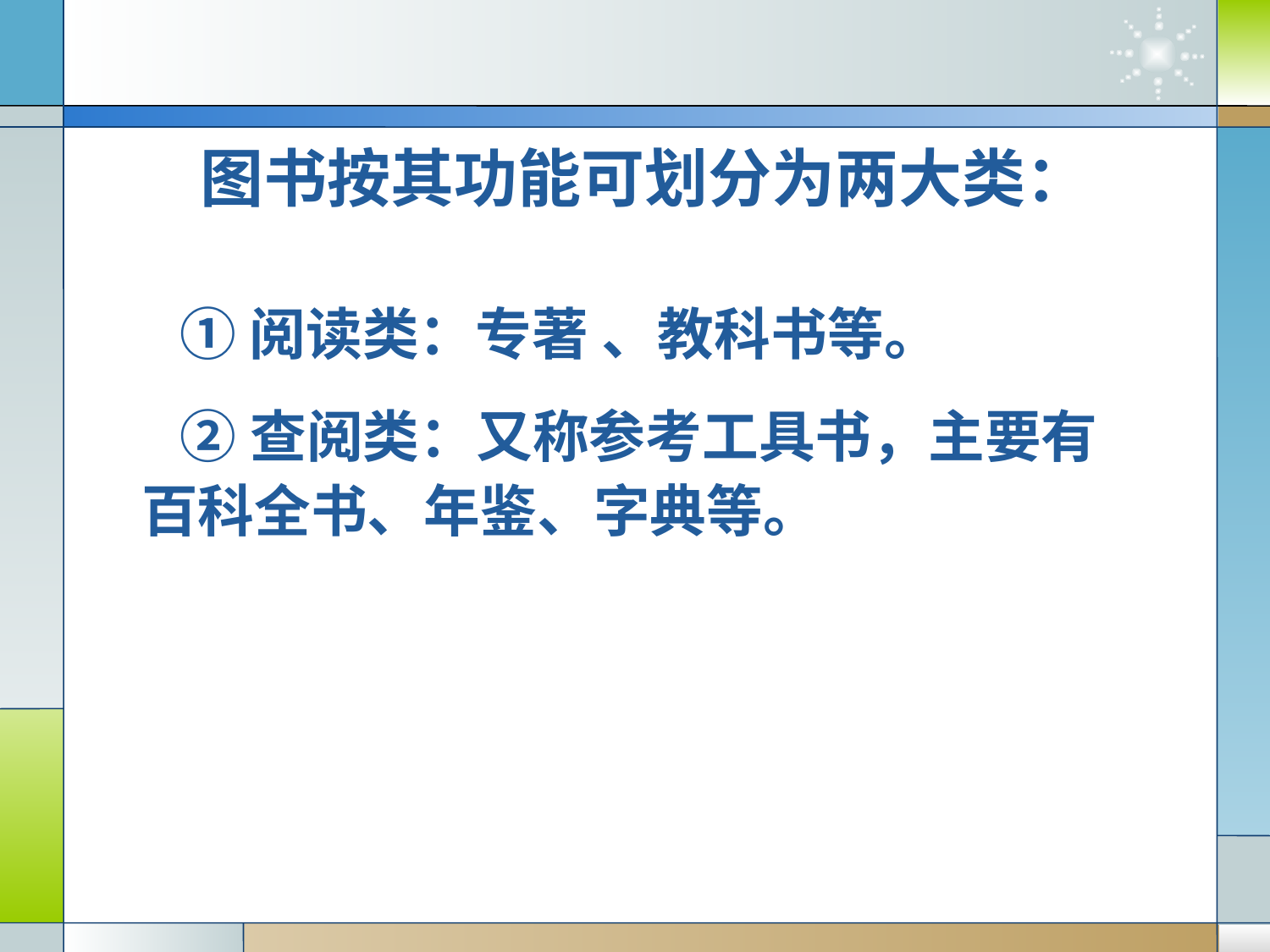

图书按其功能可划分为两大类：
   ①阅读类：专著 、教科书等。
   ②查阅类：又称参考工具书，主要有百科全书、年鉴、字典等。